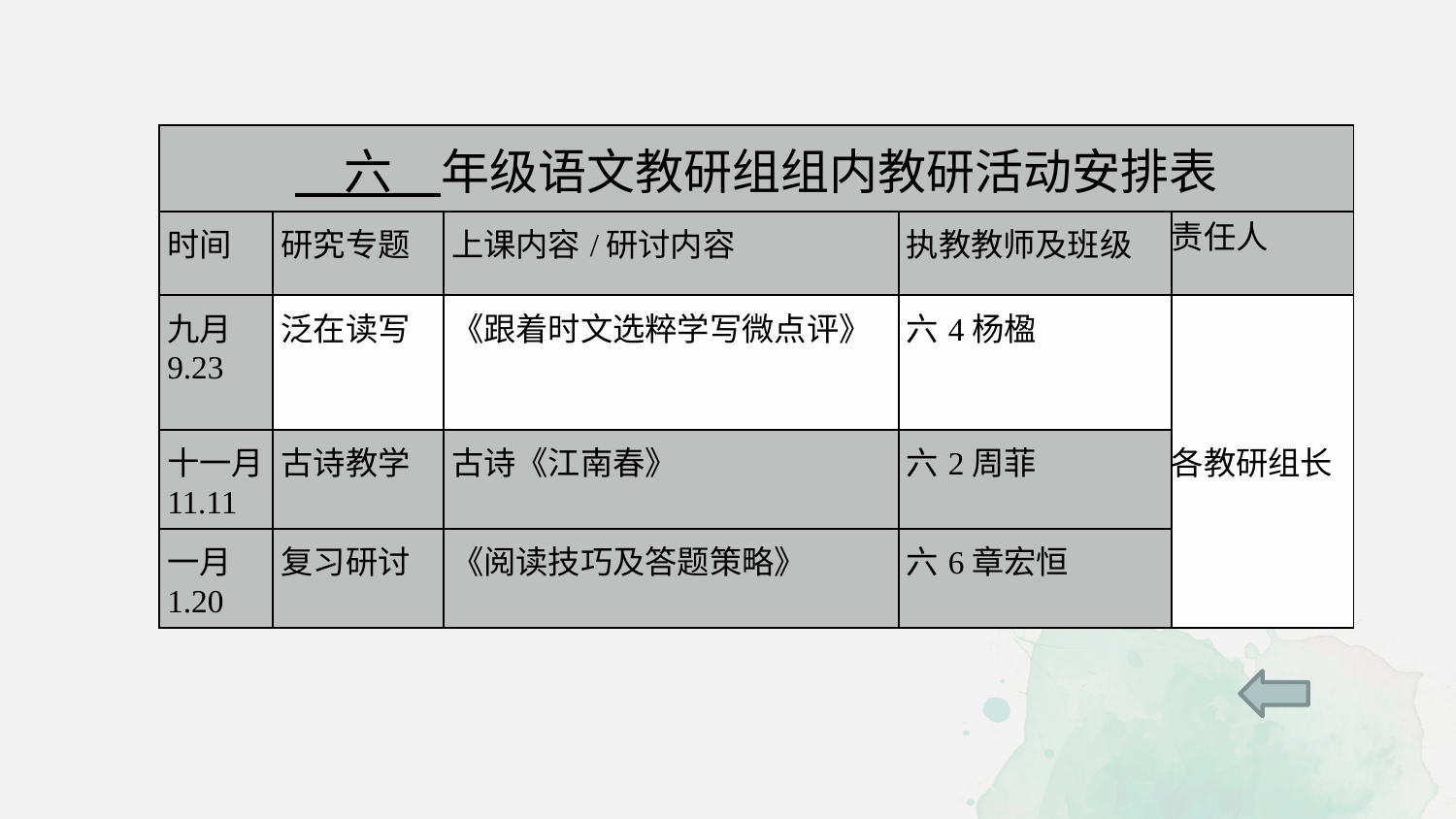

| ＿六＿年级语文教研组组内教研活动安排表 |  |  |  |  |
| --- | --- | --- | --- | --- |
| 时间 | 研究专题 | 上课内容/研讨内容 | 执教教师及班级 | 责任人 |
| 九月 9.23 | 泛在读写 | 《跟着时文选粹学写微点评》 | 六4杨楹 | 各教研组长 |
| 十一月11.11 | 古诗教学 | 古诗《江南春》 | 六2周菲 |  |
| 一月 1.20 | 复习研讨 | 《阅读技巧及答题策略》 | 六6章宏恒 |  |